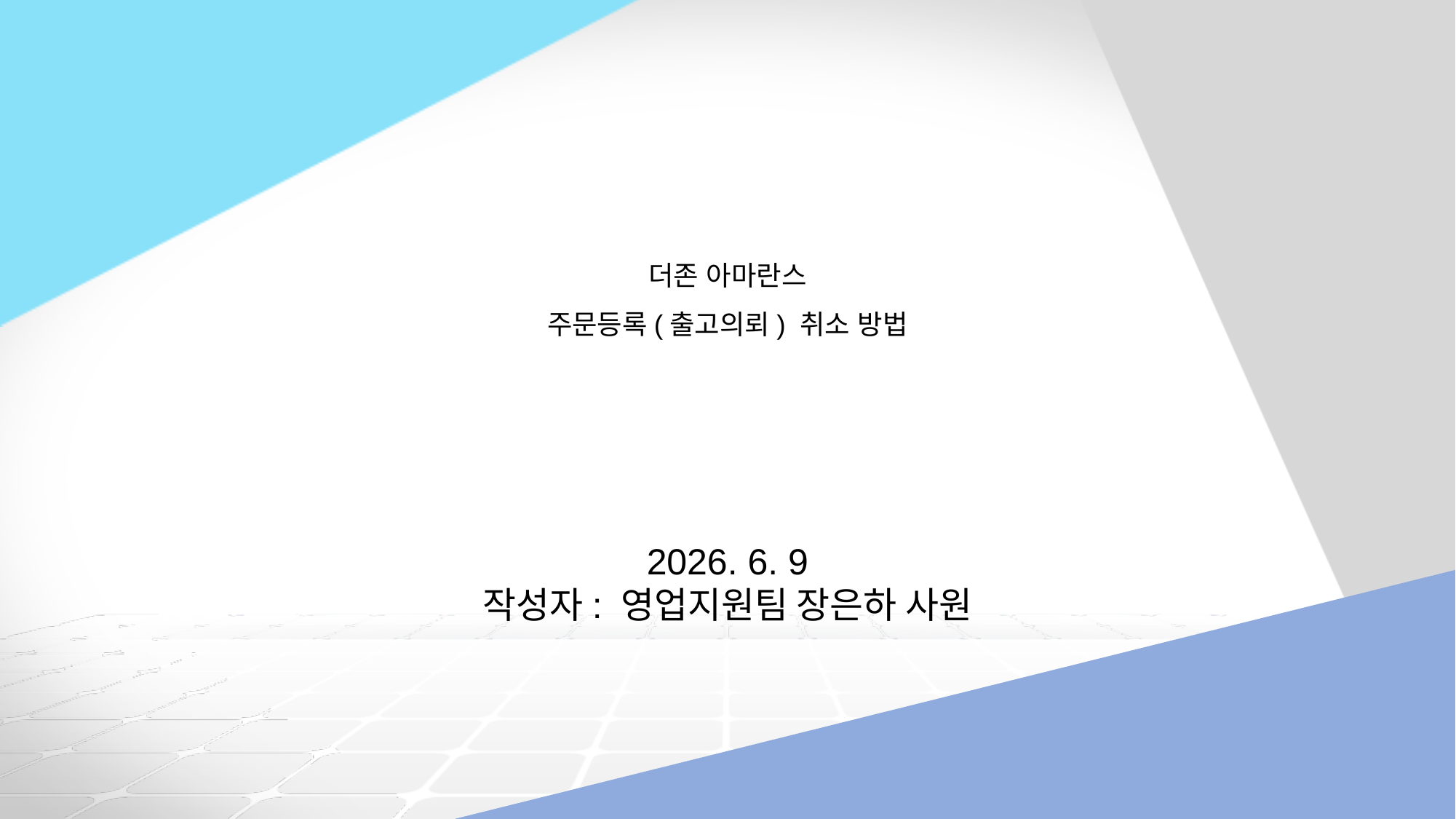

더존 아마란스
주문등록(출고의뢰) 취소 방법
2026. 6. 9
작성자: 영업지원팀 장은하 사원